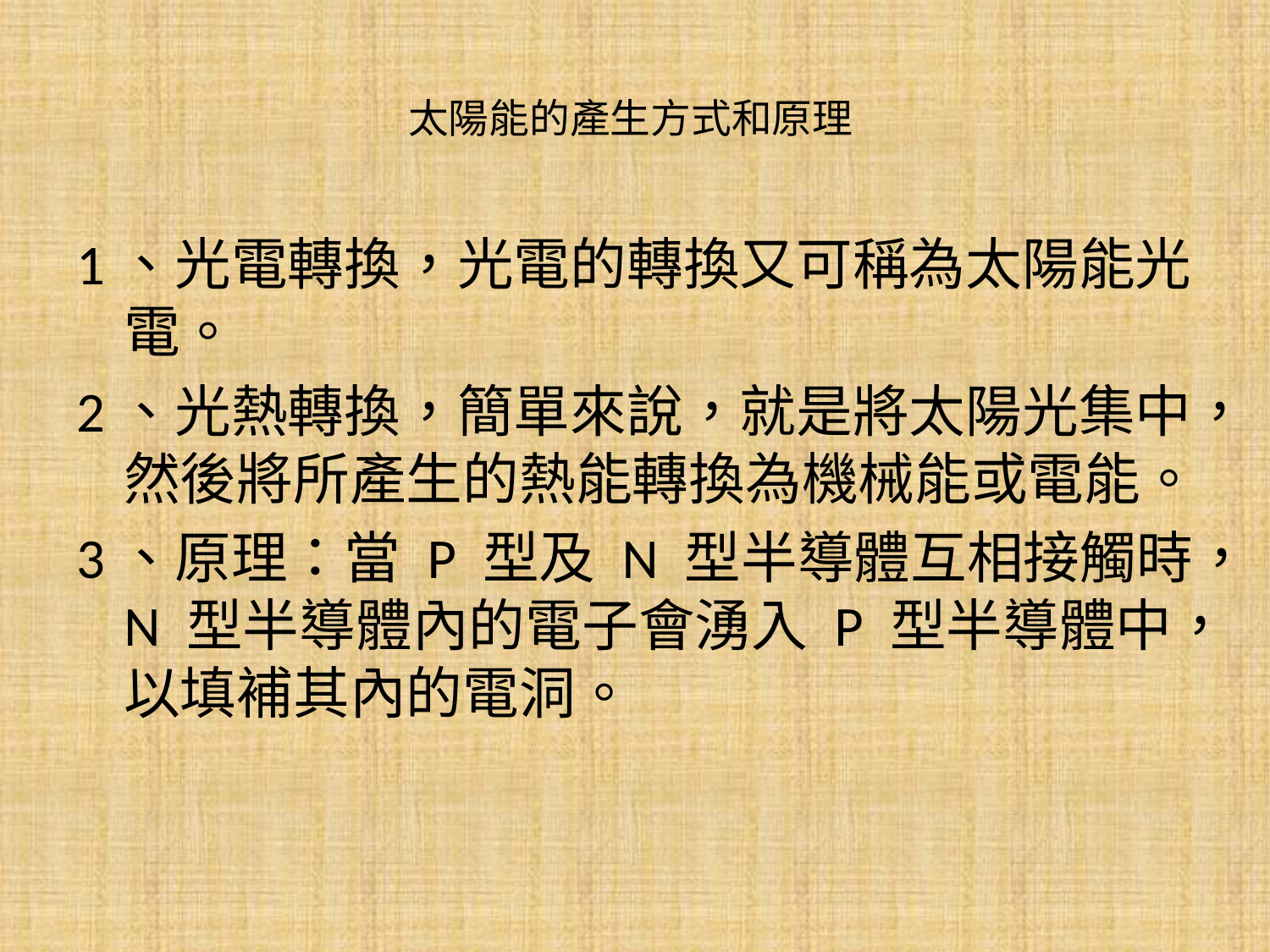

# 太陽能的產生方式和原理
1、光電轉換，光電的轉換又可稱為太陽能光電。
2、光熱轉換，簡單來說，就是將太陽光集中，然後將所產生的熱能轉換為機械能或電能。
3、原理：當 P 型及 N 型半導體互相接觸時，N 型半導體內的電子會湧入 P 型半導體中，以填補其內的電洞。